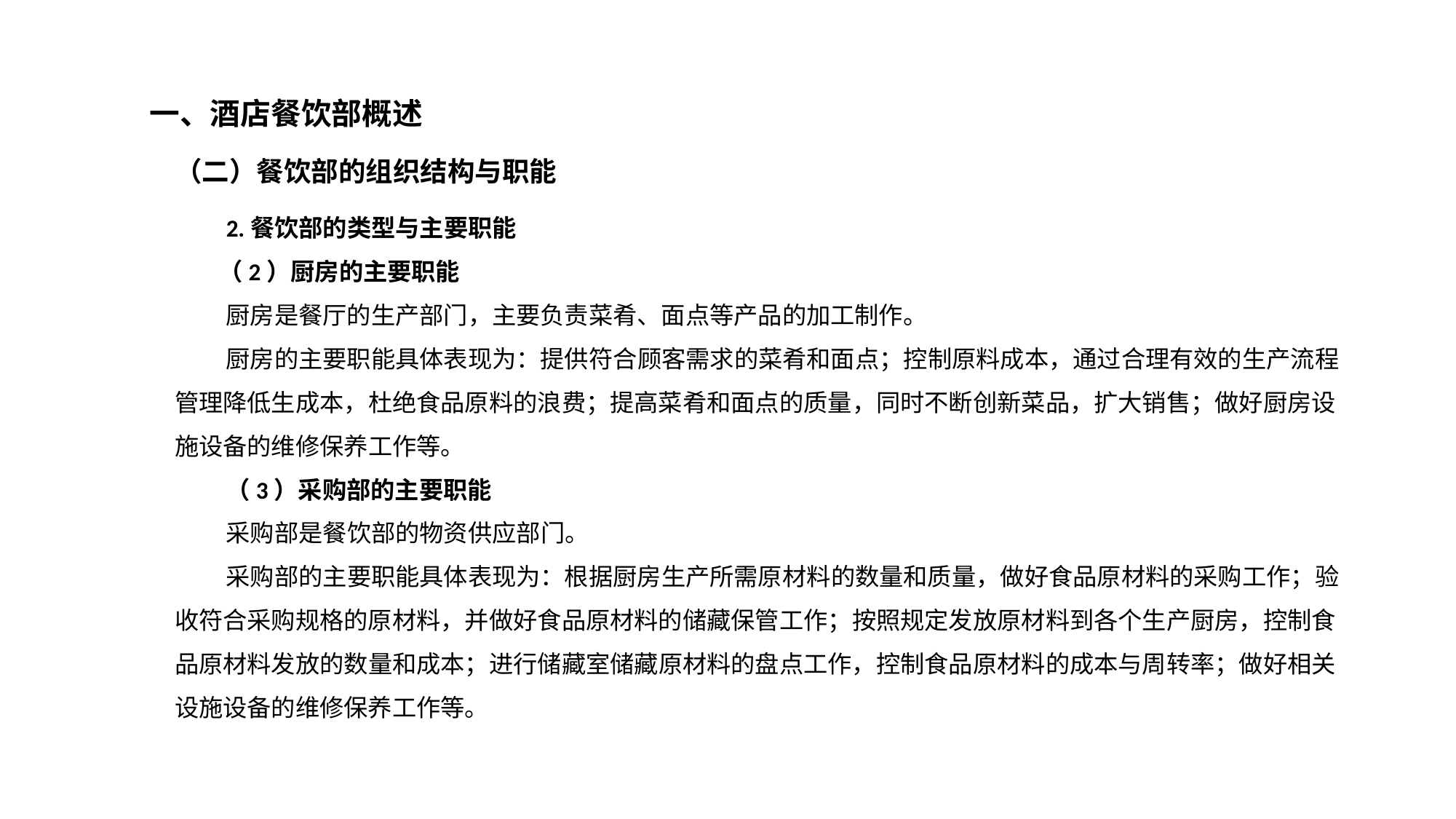

第三节    酒店餐饮部运营管理
一、酒店餐饮部概述
（二）餐饮部的组织结构与职能
2.餐饮部的类型与主要职能
       （2）厨房的主要职能
厨房是餐厅的生产部门，主要负责菜肴、面点等产品的加工制作。
厨房的主要职能具体表现为：提供符合顾客需求的菜肴和面点；控制原料成本，通过合理有效的生产流程管理降低生成本，杜绝食品原料的浪费；提高菜肴和面点的质量，同时不断创新菜品，扩大销售；做好厨房设施设备的维修保养工作等。
（3）采购部的主要职能
采购部是餐饮部的物资供应部门。
采购部的主要职能具体表现为：根据厨房生产所需原材料的数量和质量，做好食品原材料的采购工作；验收符合采购规格的原材料，并做好食品原材料的储藏保管工作；按照规定发放原材料到各个生产厨房，控制食品原材料发放的数量和成本；进行储藏室储藏原材料的盘点工作，控制食品原材料的成本与周转率；做好相关设施设备的维修保养工作等。